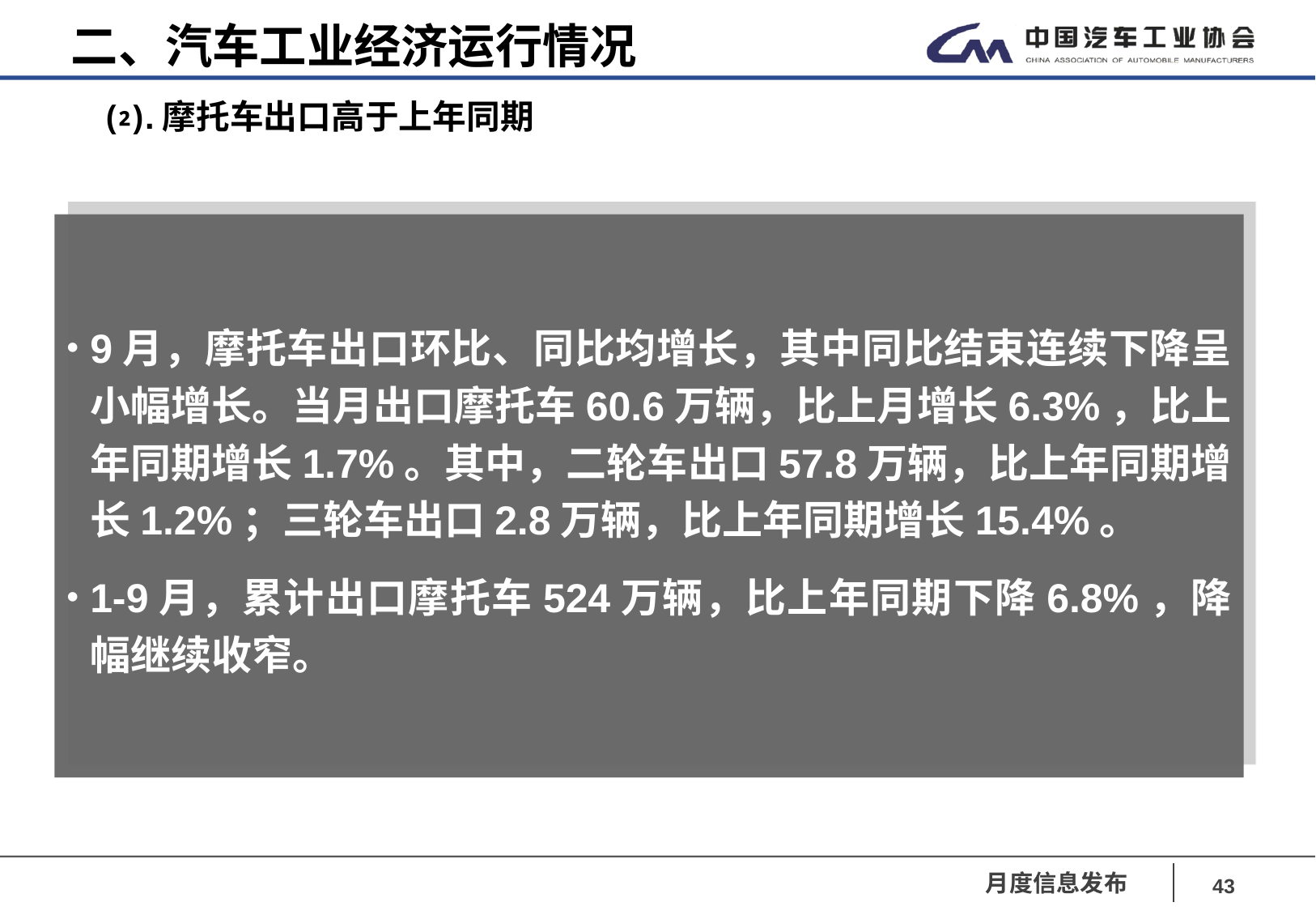

二、汽车工业经济运行情况
    ⑵.摩托车出口高于上年同期
9月，摩托车出口环比、同比均增长，其中同比结束连续下降呈小幅增长。当月出口摩托车60.6万辆，比上月增长6.3%，比上年同期增长1.7%。其中，二轮车出口57.8万辆，比上年同期增长1.2%；三轮车出口2.8万辆，比上年同期增长15.4%。
1-9月，累计出口摩托车524万辆，比上年同期下降6.8%，降幅继续收窄。